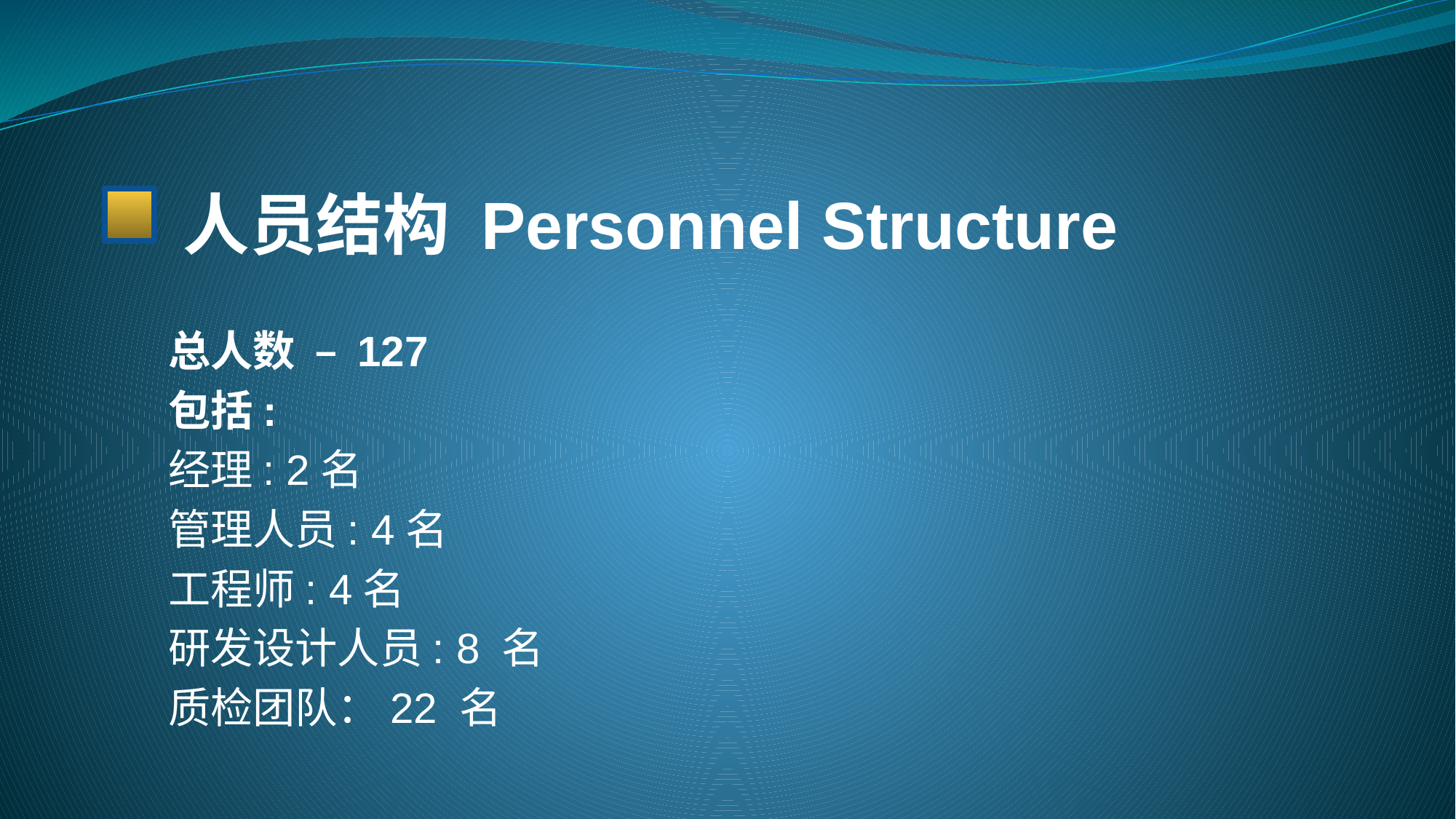

# 人员结构 Personnel Structure

总人数  – 127
包括:
经理: 2名
管理人员: 4名
工程师: 4名
研发设计人员: 8 名
质检团队：22 名